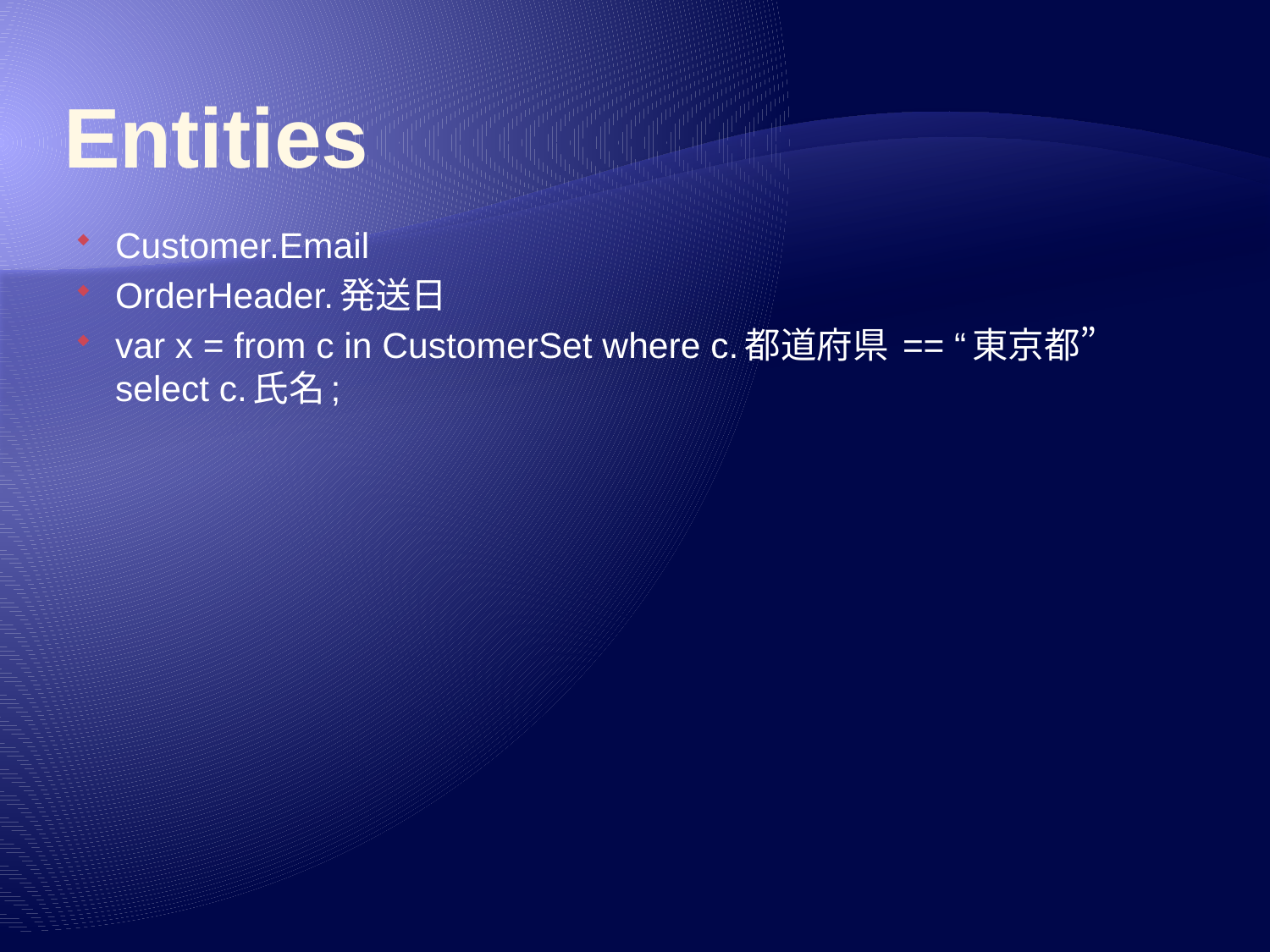

# Entities
Customer.Email
OrderHeader.発送日
var x = from c in CustomerSet where c.都道府県 == “東京都” select c.氏名;